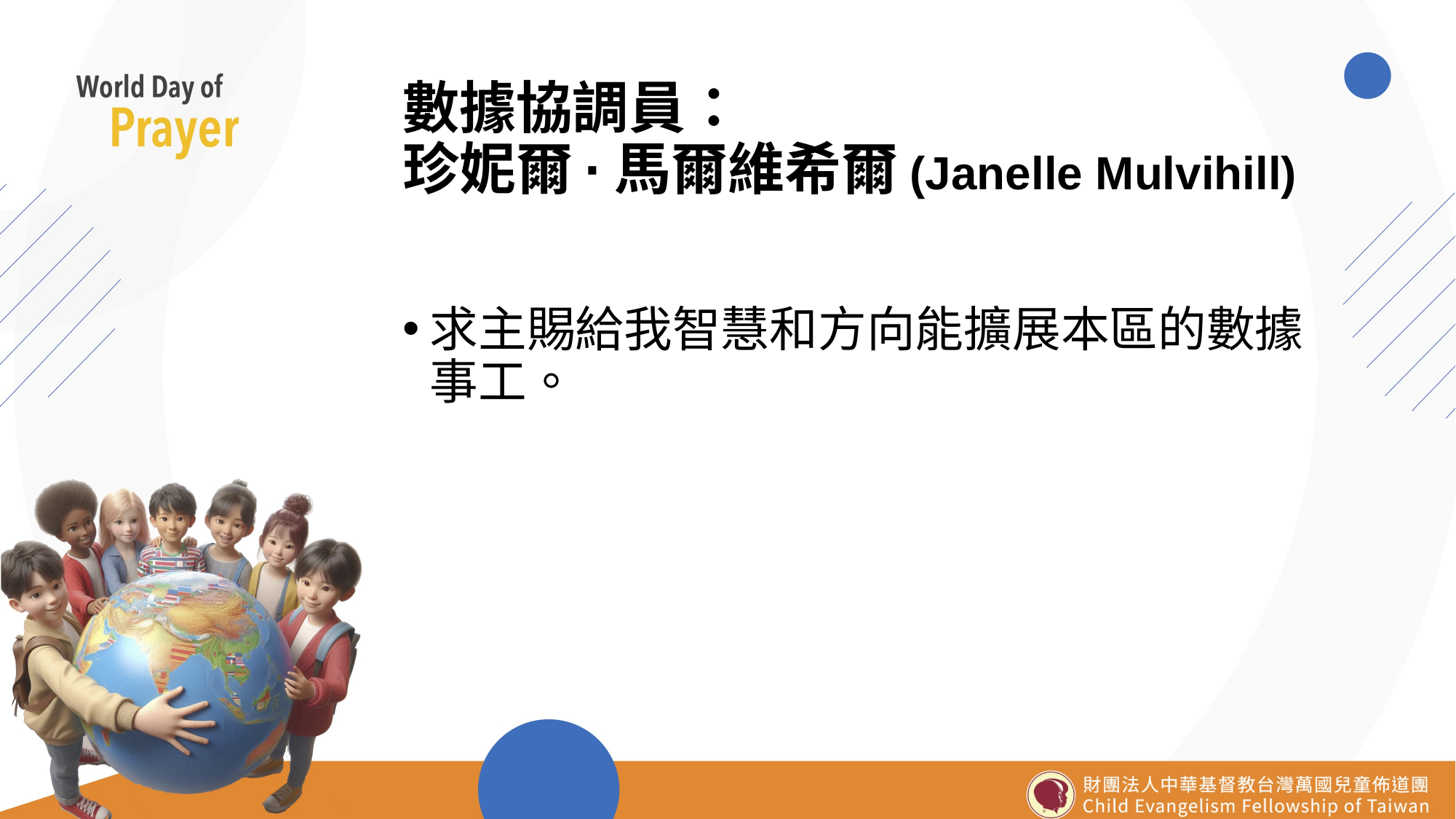

# 數據協調員： 珍妮爾·馬爾維希爾(Janelle Mulvihill)
求主賜給我智慧和方向能擴展本區的數據事工。